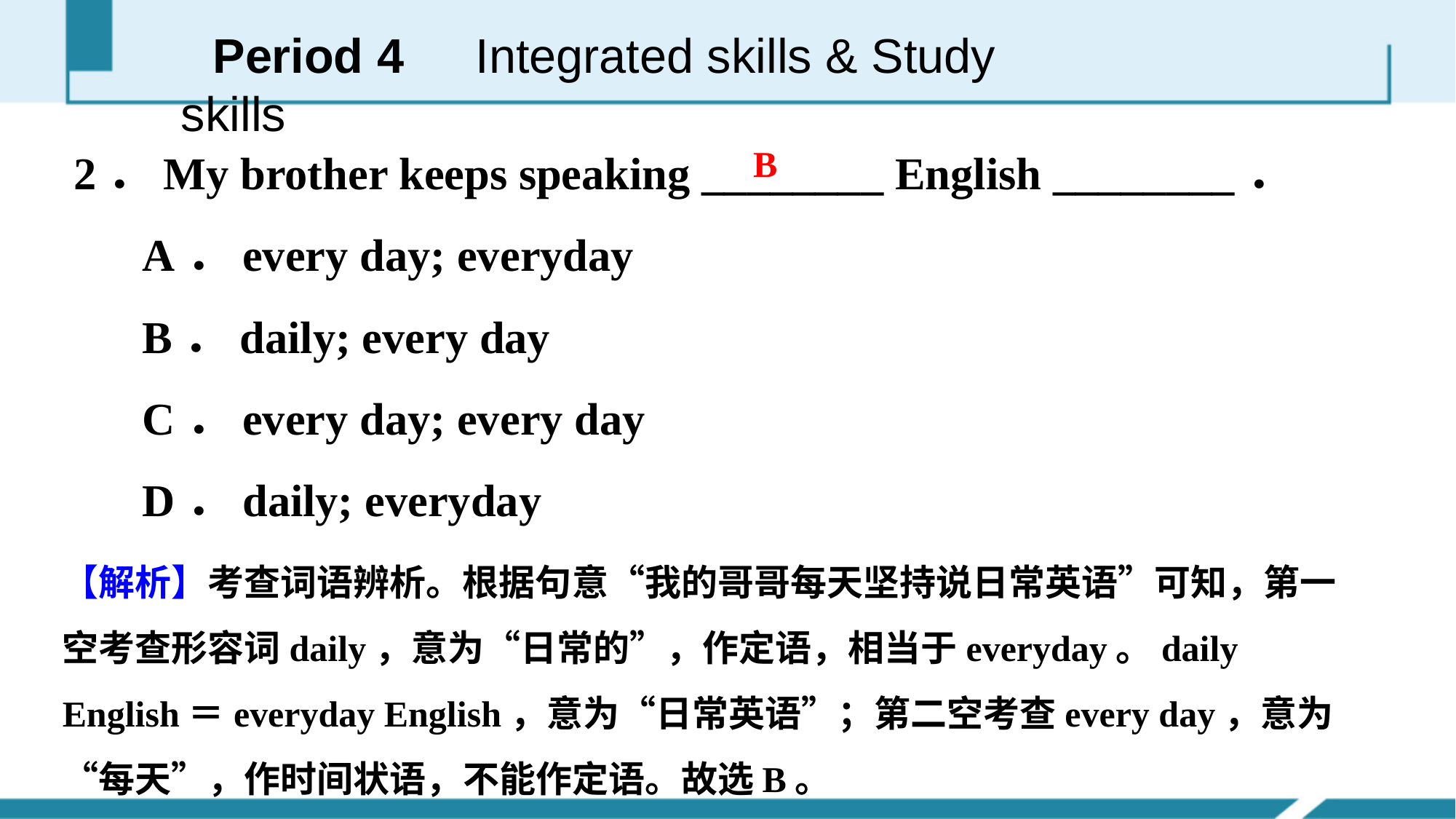

Period 4　Integrated skills & Study skills
2．My brother keeps speaking ________ English ________．
      A．every day; everyday
      B．daily; every day
      C．every day; every day
      D．daily; everyday
B
【解析】考查词语辨析。根据句意“我的哥哥每天坚持说日常英语”可知，第一空考查形容词daily，意为“日常的”，作定语，相当于everyday。daily English＝everyday English，意为“日常英语”；第二空考查every day，意为“每天”，作时间状语，不能作定语。故选B。